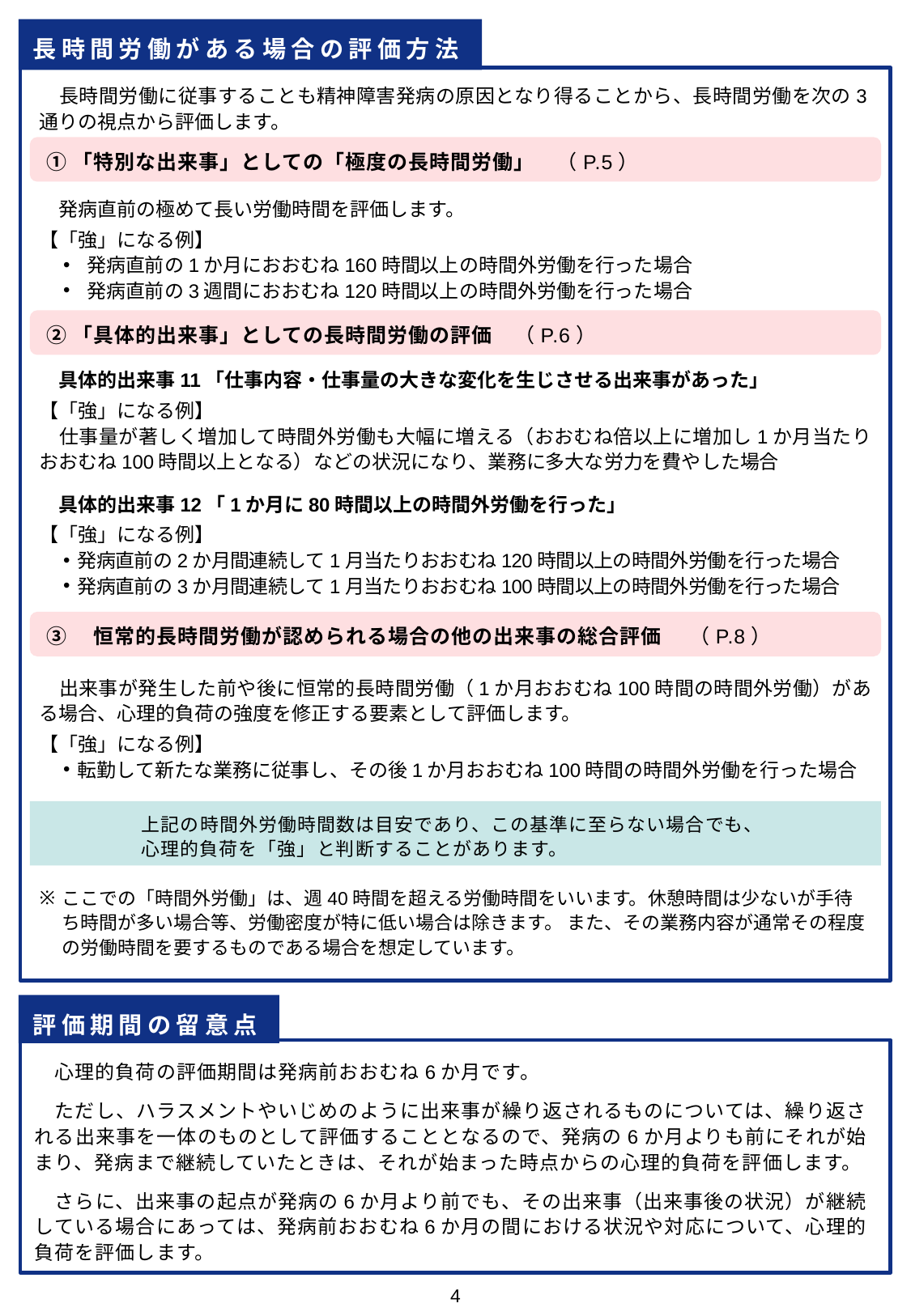

長時間労働がある場合の評価方法

　長時間労働に従事することも精神障害発病の原因となり得ることから、長時間労働を次の3通りの視点から評価します。
①「特別な出来事」としての「極度の長時間労働」　（P.5）
　発病直前の極めて長い労働時間を評価します。
【「強」になる例】
 発病直前の1か月におおむね160時間以上の時間外労働を行った場合
 発病直前の3週間におおむね120時間以上の時間外労働を行った場合
②「具体的出来事」としての長時間労働の評価　（P.6）
　具体的出来事11「仕事内容・仕事量の大きな変化を生じさせる出来事があった」
【「強」になる例】
　仕事量が著しく増加して時間外労働も大幅に増える（おおむね倍以上に増加し1か月当たりおおむね100時間以上となる）などの状況になり、業務に多大な労力を費やした場合
　具体的出来事12「1か月に80時間以上の時間外労働を行った」
【「強」になる例】
発病直前の2か月間連続して1月当たりおおむね120時間以上の時間外労働を行った場合
発病直前の3か月間連続して1月当たりおおむね100時間以上の時間外労働を行った場合
③　恒常的長時間労働が認められる場合の他の出来事の総合評価　 （P.8）
　出来事が発生した前や後に恒常的長時間労働（1か月おおむね100時間の時間外労働）がある場合、心理的負荷の強度を修正する要素として評価します。
【「強」になる例】
転勤して新たな業務に従事し、その後1か月おおむね100時間の時間外労働を行った場合
　　　　　上記の時間外労働時間数は目安であり、この基準に至らない場合でも、
　　　　　心理的負荷を「強」と判断することがあります。
ここでの「時間外労働」は、週40時間を超える労働時間をいいます。休憩時間は少ないが手待ち時間が多い場合等、労働密度が特に低い場合は除きます。 また、その業務内容が通常その程度の労働時間を要するものである場合を想定しています。
評価期間の留意点

　心理的負荷の評価期間は発病前おおむね6か月です。

　ただし、ハラスメントやいじめのように出来事が繰り返されるものについては、繰り返される出来事を一体のものとして評価することとなるので、発病の6か月よりも前にそれが始まり、発病まで継続していたときは、それが始まった時点からの心理的負荷を評価します。

　さらに、出来事の起点が発病の6か月より前でも、その出来事（出来事後の状況）が継続している場合にあっては、発病前おおむね6か月の間における状況や対応について、心理的負荷を評価します。

4